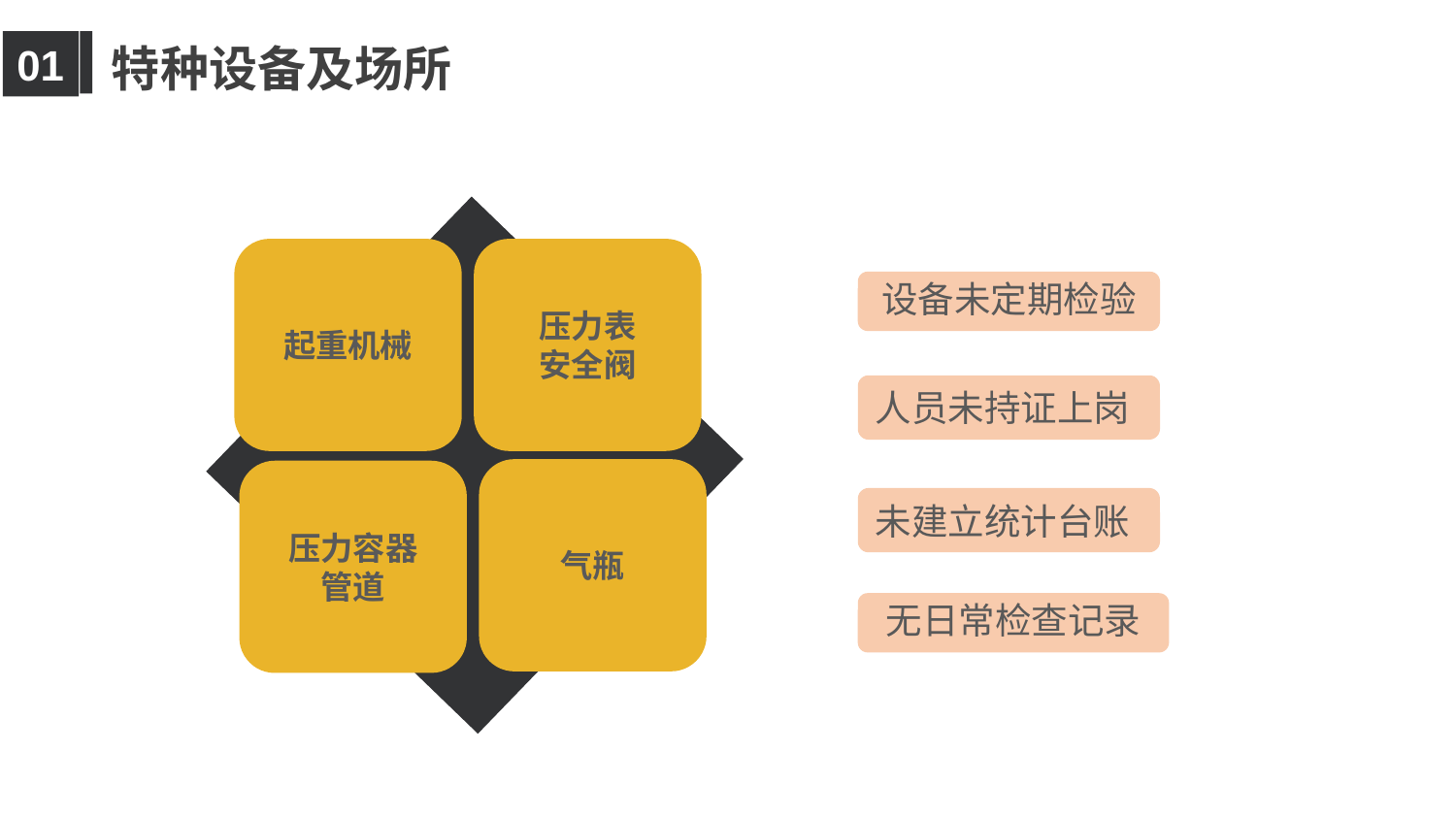

01

特种设备及场所
起重机械
压力表
安全阀
设备未定期检验

人员未持证上岗
气瓶
压力容器
管道
未建立统计台账
无日常检查记录